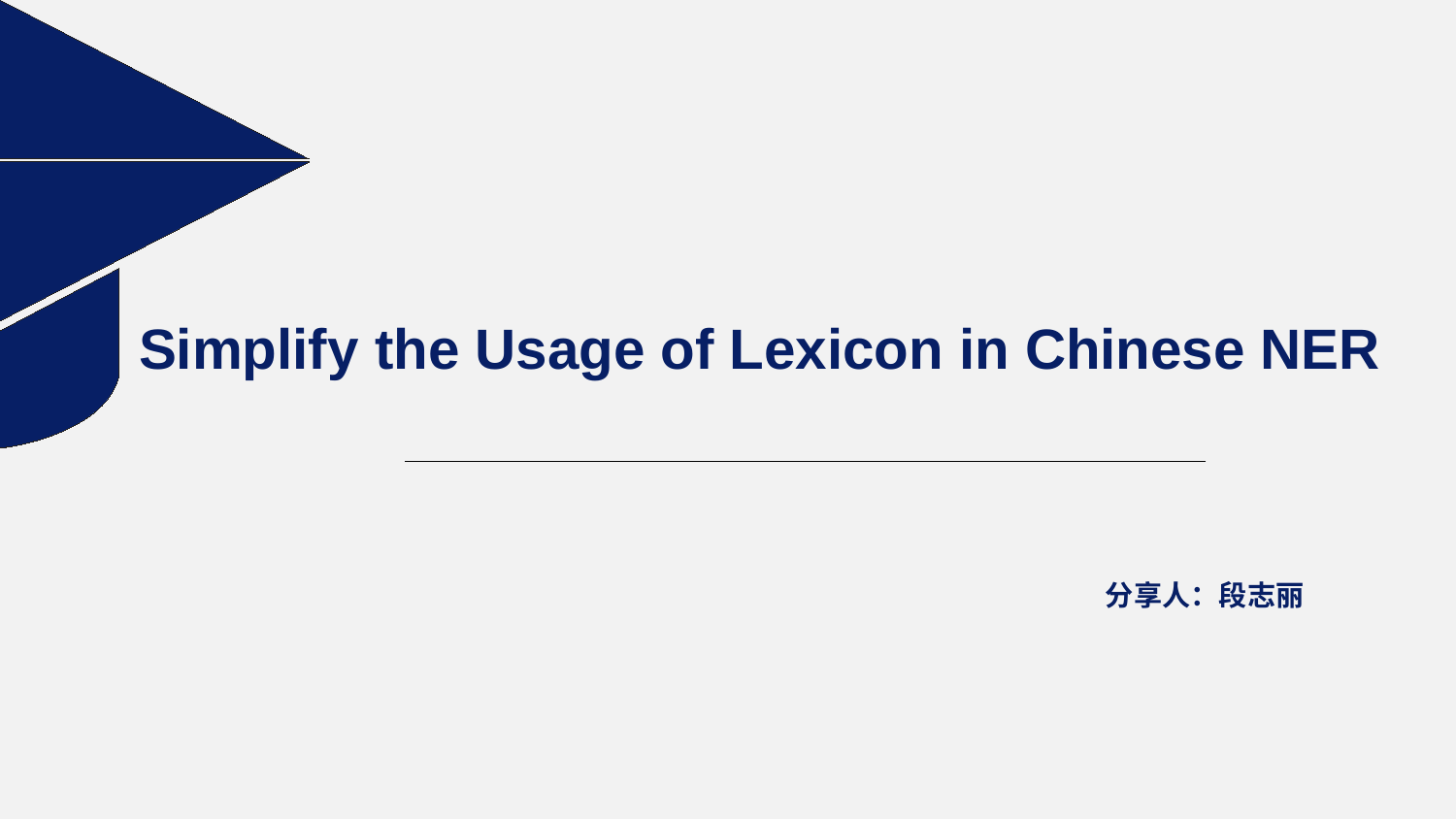

Simplify the Usage of Lexicon in Chinese NER
分享人：段志丽